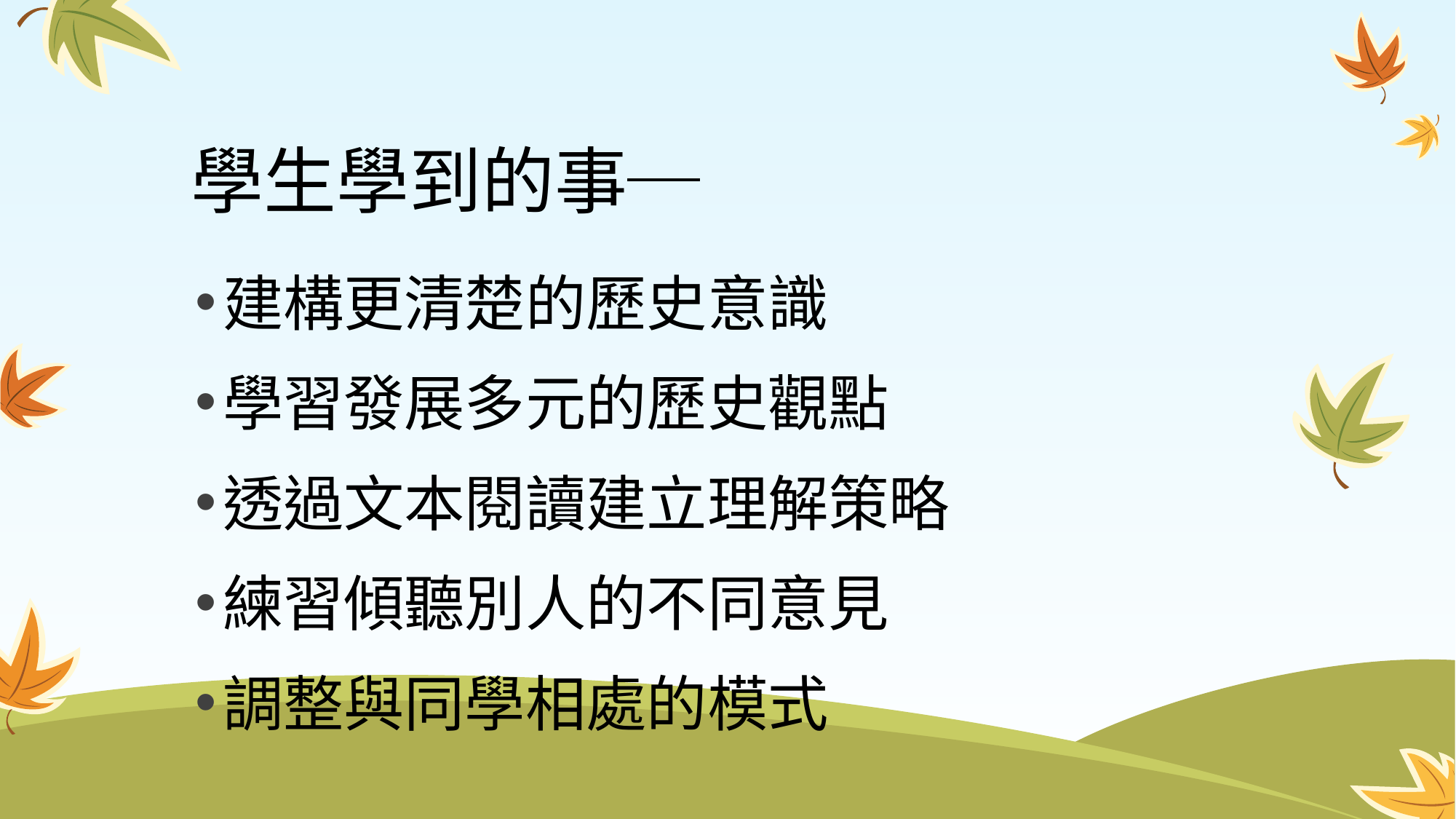

# 學生學到的事─
建構更清楚的歷史意識
學習發展多元的歷史觀點
透過文本閱讀建立理解策略
練習傾聽別人的不同意見
調整與同學相處的模式